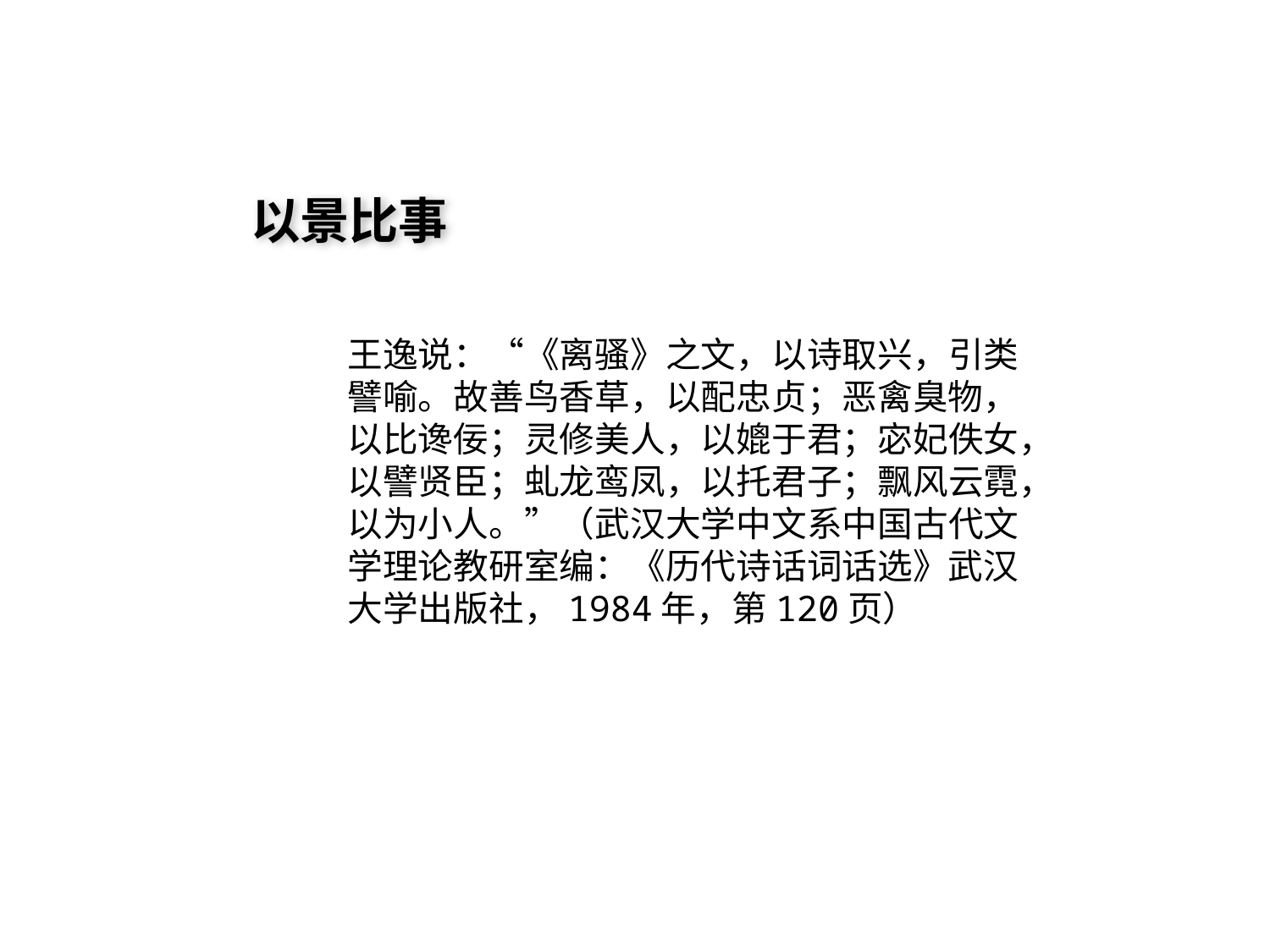

以景比事
王逸说：“《离骚》之文，以诗取兴，引类譬喻。故善鸟香草，以配忠贞；恶禽臭物，以比谗佞；灵修美人，以媲于君；宓妃佚女，以譬贤臣；虬龙鸾凤，以托君子；飘风云霓，以为小人。”（武汉大学中文系中国古代文学理论教研室编：《历代诗话词话选》武汉大学出版社，1984年，第120页）

39